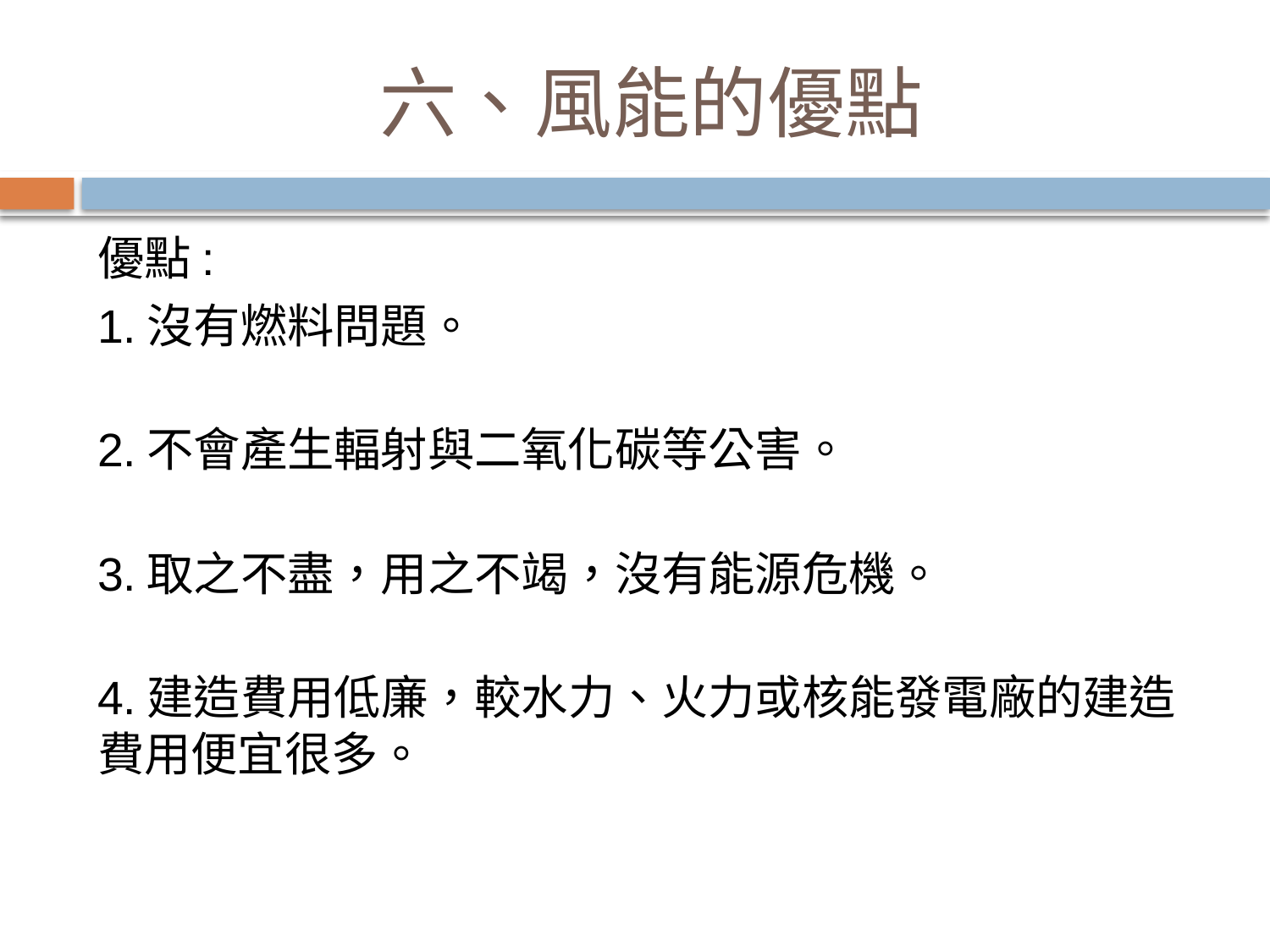

# 六、風能的優點
優點:
1.沒有燃料問題。
2.不會產生輻射與二氧化碳等公害。
3.取之不盡，用之不竭，沒有能源危機。
4.建造費用低廉，較水力、火力或核能發電廠的建造費用便宜很多。